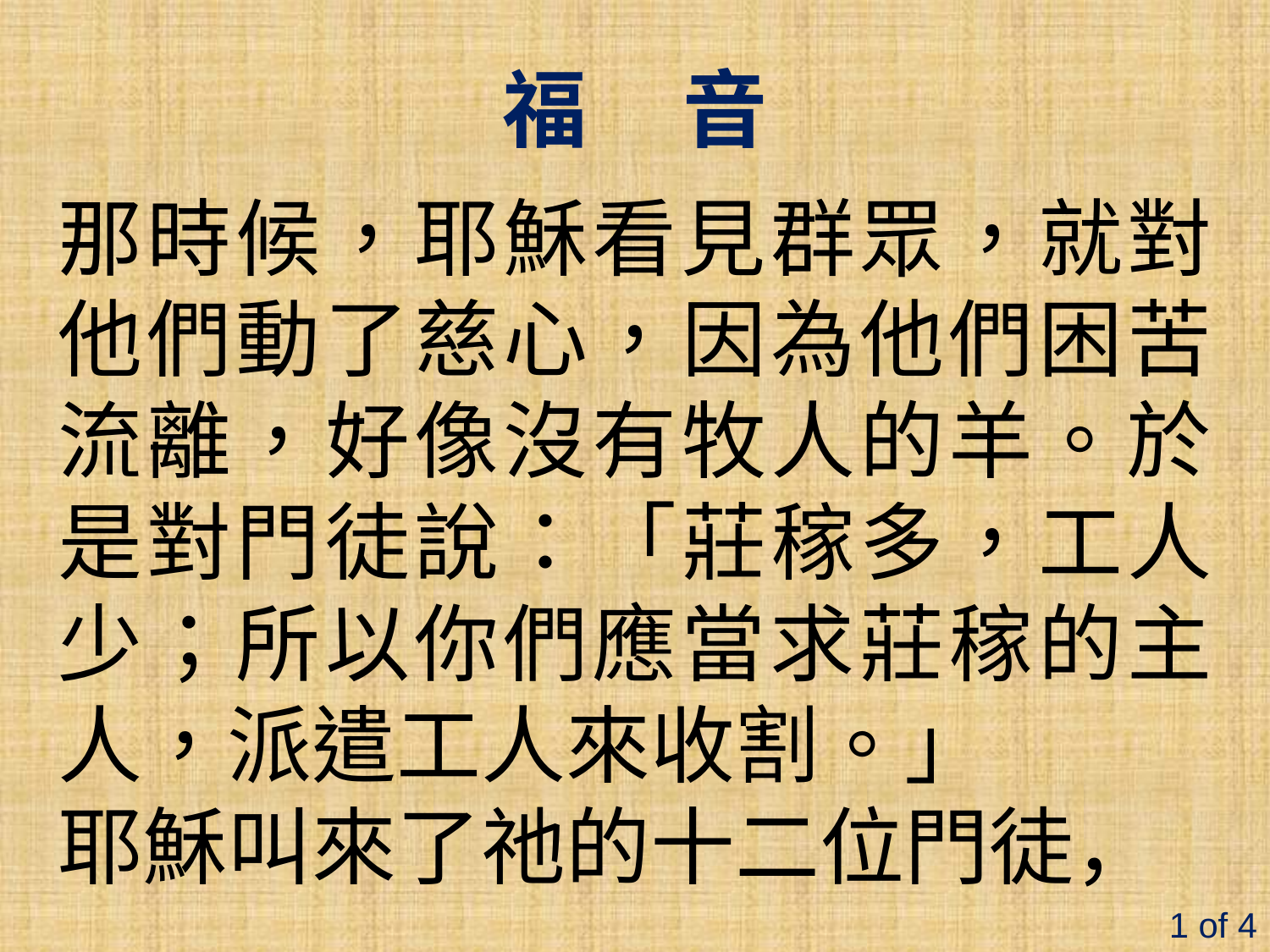

福     音

那時候，耶穌看見群眾，就對他們動了慈心，因為他們困苦流離，好像沒有牧人的羊。於是對門徒說：「莊稼多，工人少；所以你們應當求莊稼的主人，派遣工人來收割。」
耶穌叫來了祂的十二位門徒，
1 of 4